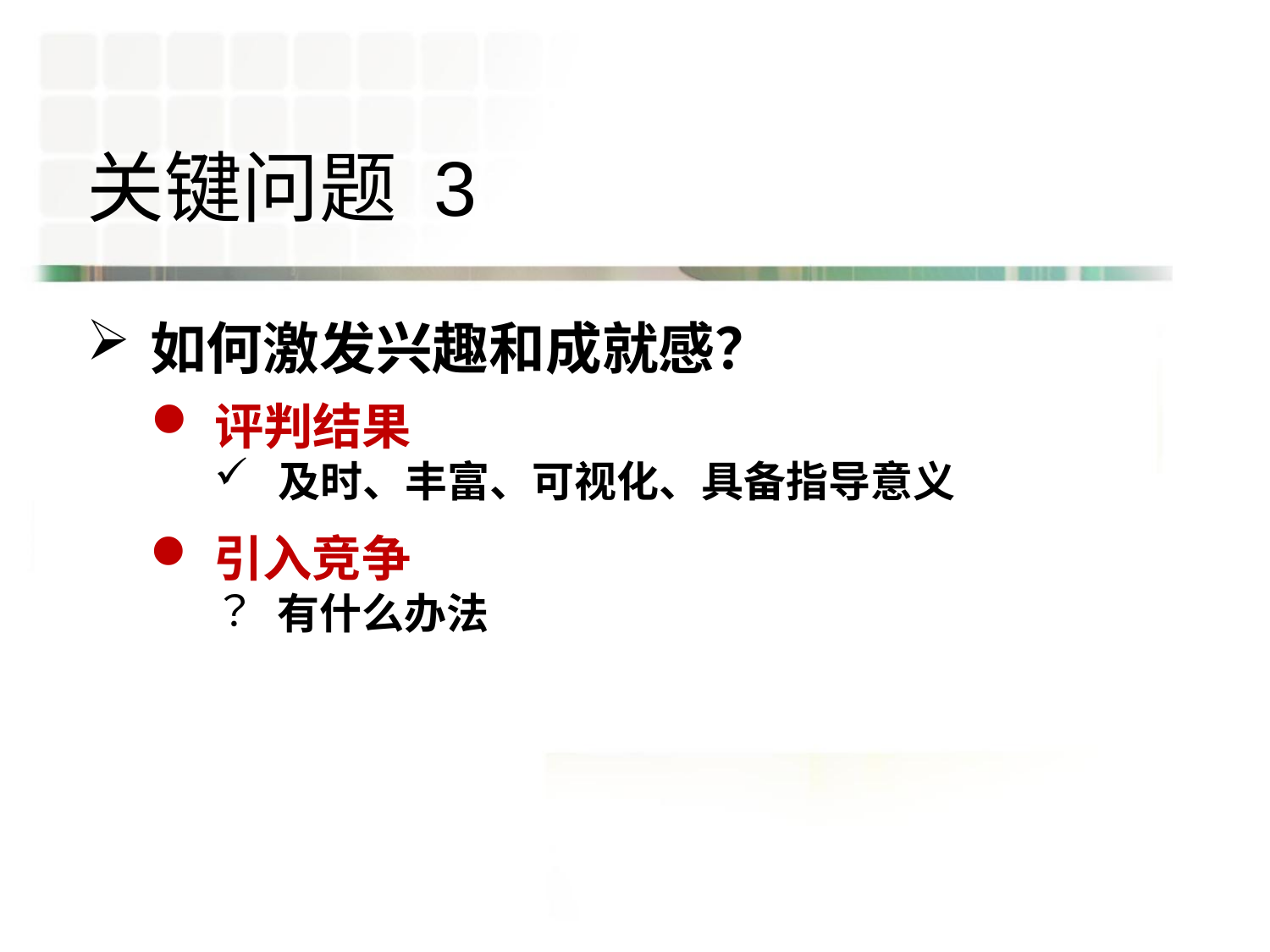

# 关键问题 3
如何激发兴趣和成就感？
评判结果
及时、丰富、可视化、具备指导意义
引入竞争
有什么办法